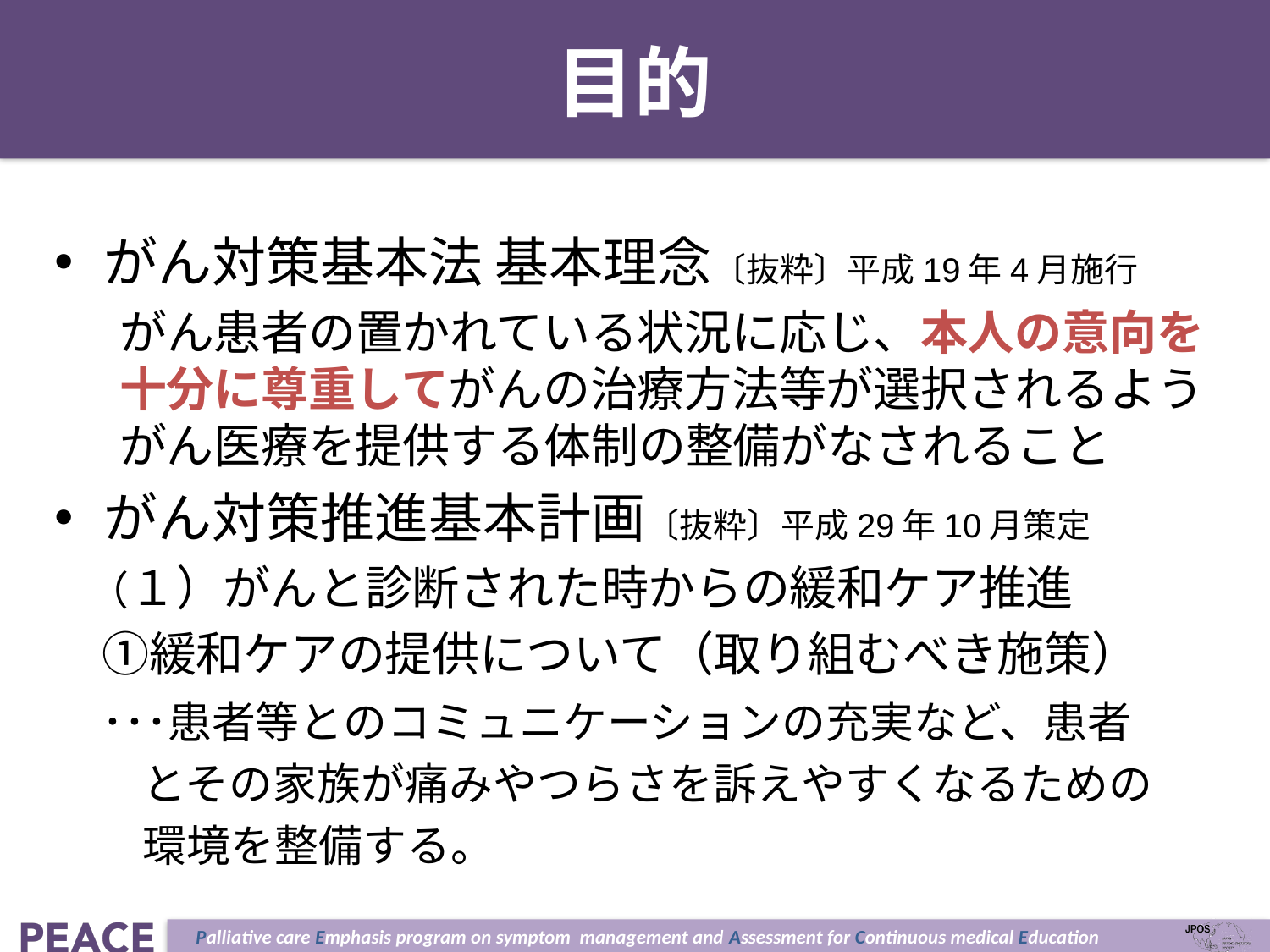

# 目的
がん対策基本法 基本理念〔抜粋〕平成19年4月施行
がん患者の置かれている状況に応じ、本人の意向を十分に尊重してがんの治療方法等が選択されるよう がん医療を提供する体制の整備がなされること
がん対策推進基本計画〔抜粋〕平成29年10月策定
　（１）がんと診断された時からの緩和ケア推進
　①緩和ケアの提供について（取り組むべき施策）
　･･･患者等とのコミュニケーションの充実など、患者
　　とその家族が痛みやつらさを訴えやすくなるための
　　環境を整備する。